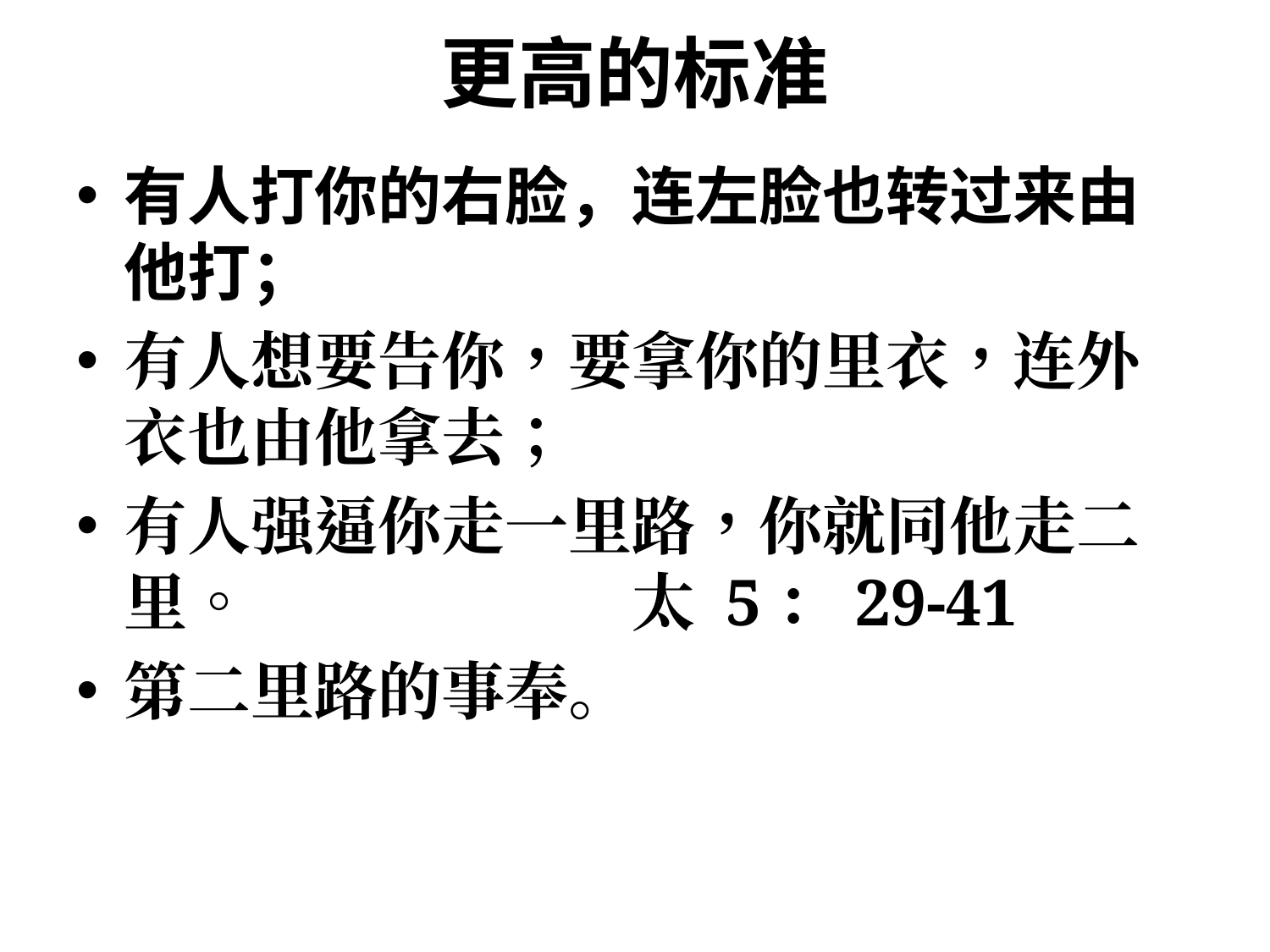

# 更高的标准
有人打你的右脸，连左脸也转过来由他打；
有人想要告你，要拿你的里衣，连外衣也由他拿去；
有人强逼你走一里路，你就同他走二里。 			太 5：29-41
第二里路的事奉。